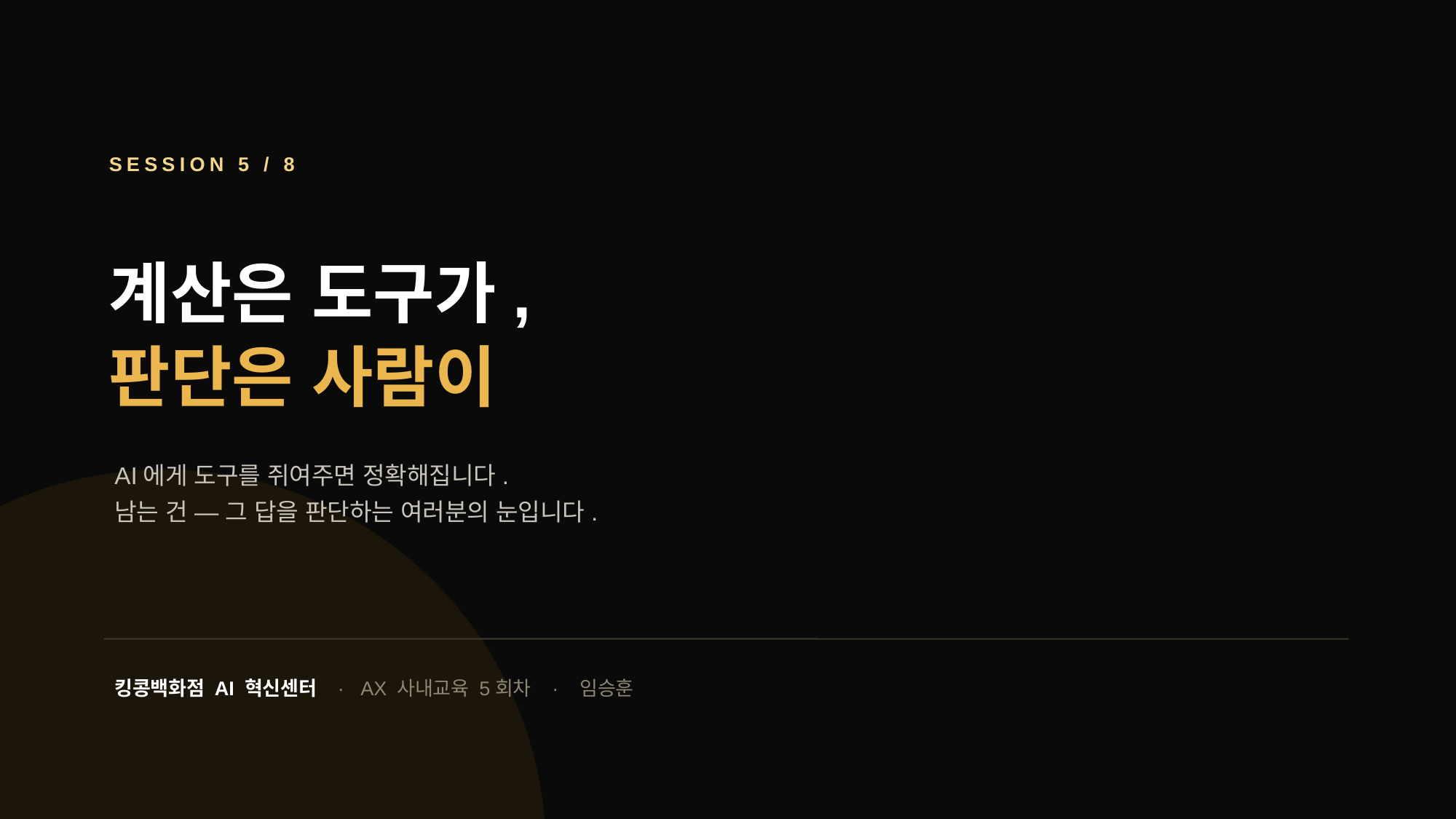

SESSION 5 / 8
계산은 도구가,
판단은 사람이
AI에게 도구를 쥐여주면 정확해집니다.
남는 건 — 그 답을 판단하는 여러분의 눈입니다.

킹콩백화점 AI 혁신센터   ·   AX 사내교육 5회차   ·   임승훈